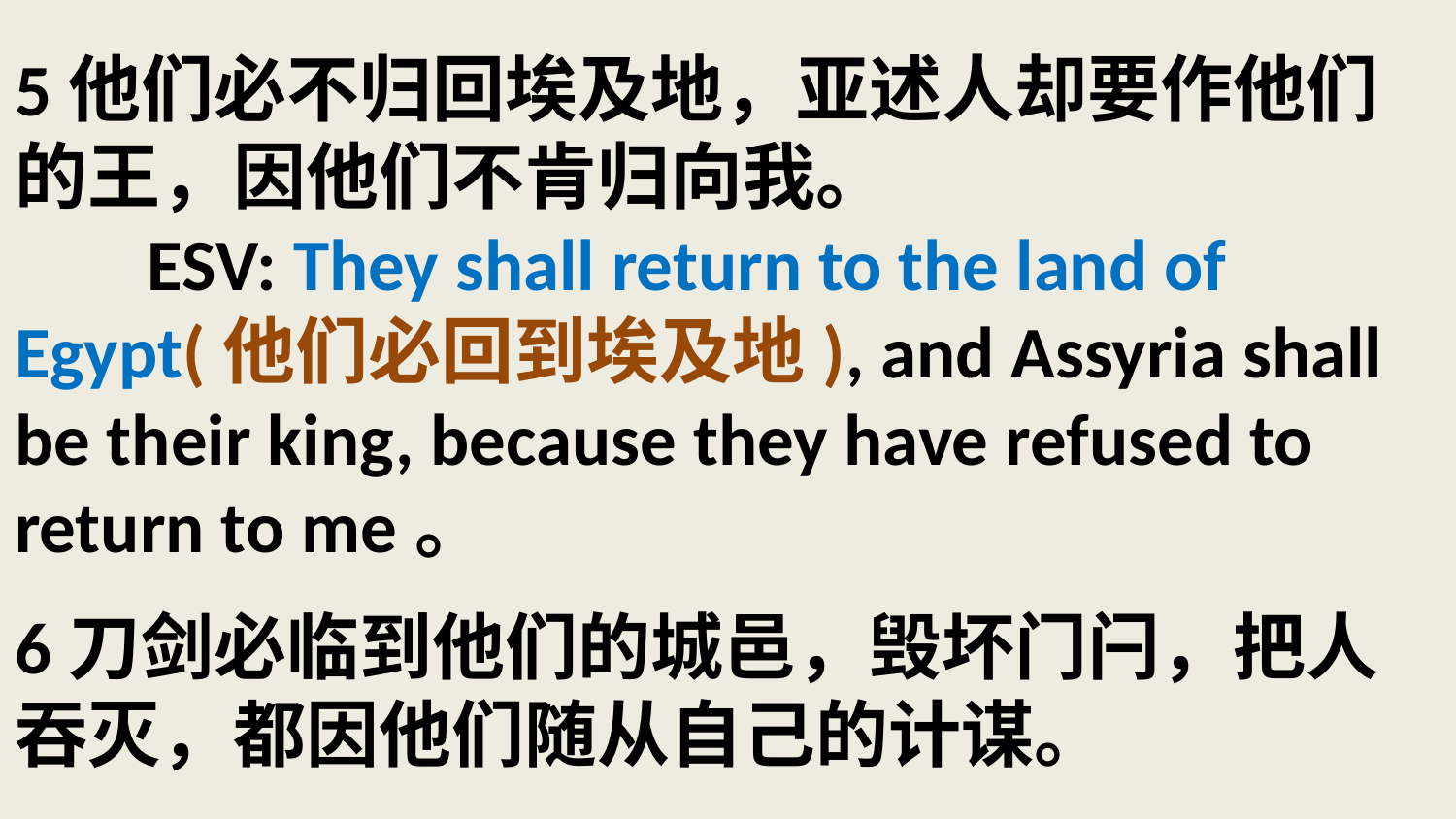

# 5他们必不归回埃及地，亚述人却要作他们的王，因他们不肯归向我。 ESV: They shall return to the land of Egypt(他们必回到埃及地), and Assyria shall be their king, because they have refused to return to me。 6刀剑必临到他们的城邑，毁坏门闩，把人吞灭，都因他们随从自己的计谋。